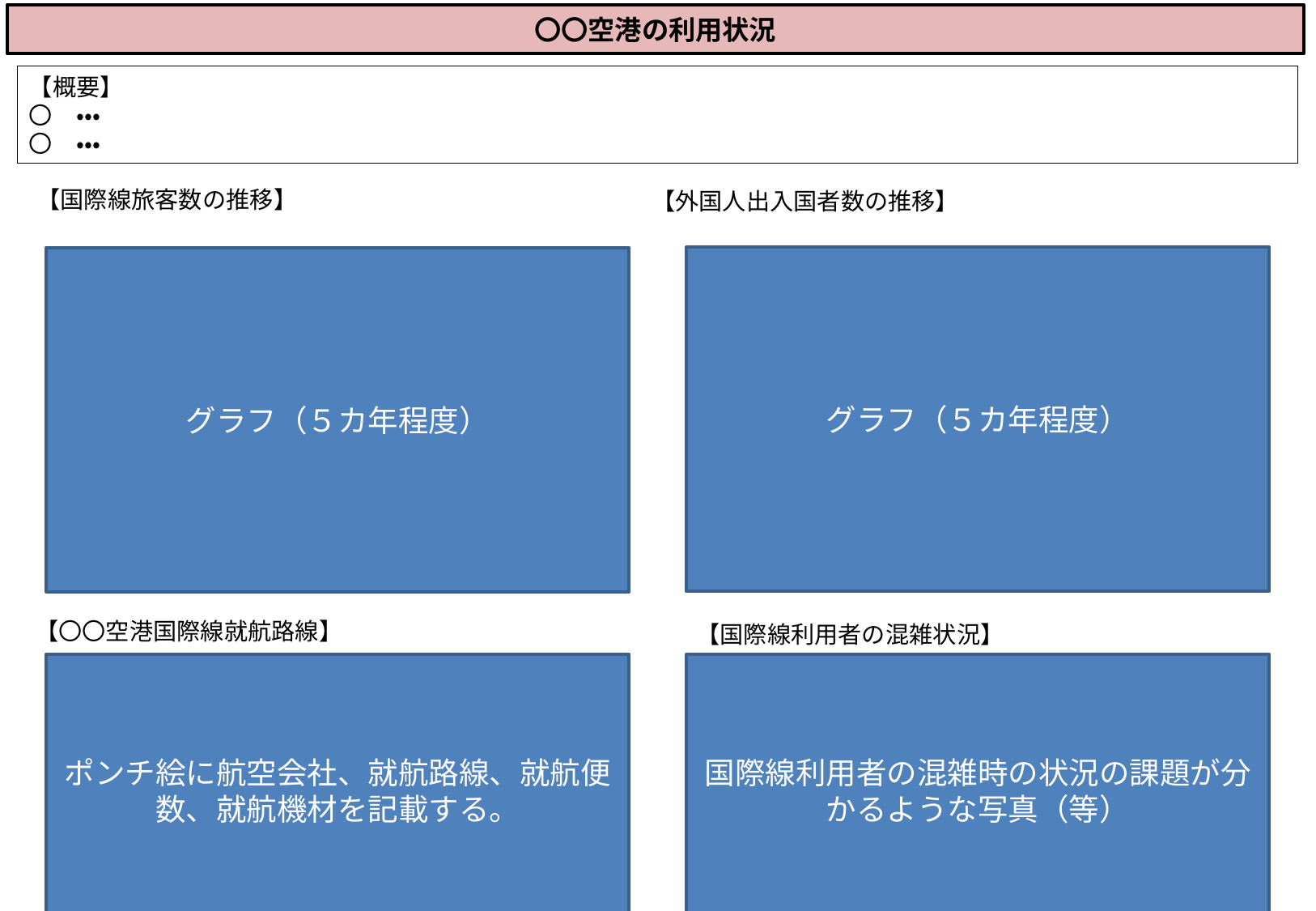

〇〇空港の利用状況
【概要】
〇　・・・
〇　・・・
【国際線旅客数の推移】
【外国人出入国者数の推移】
グラフ（５カ年程度）
グラフ（５カ年程度）
【〇〇空港国際線就航路線】
【国際線利用者の混雑状況】
ポンチ絵に航空会社、就航路線、就航便数、就航機材を記載する。
国際線利用者の混雑時の状況の課題が分かるような写真（等）